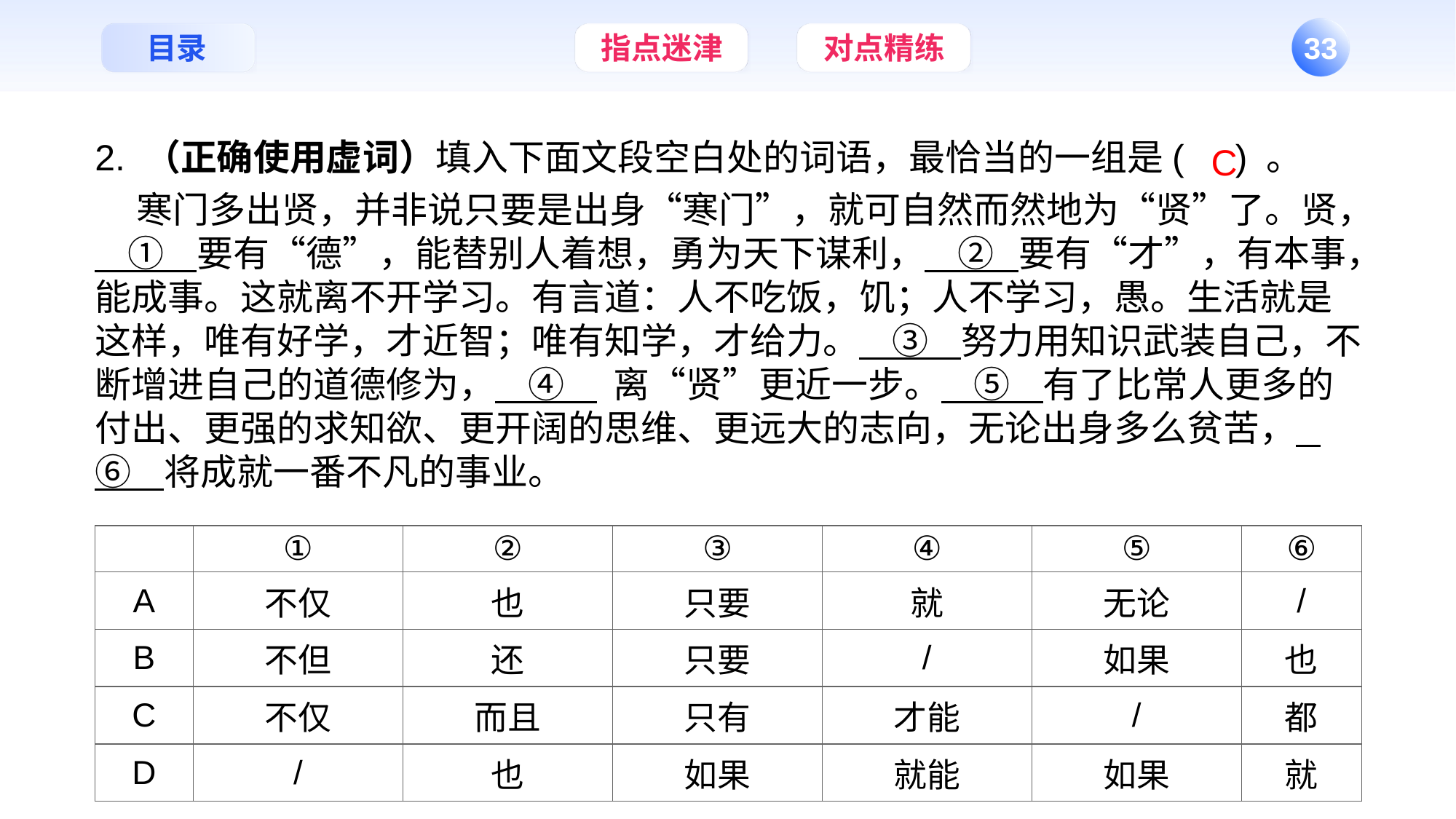

C
2. （正确使用虚词）填入下面文段空白处的词语，最恰当的一组是(     ) 。
    寒门多出贤，并非说只要是出身“寒门”，就可自然而然地为“贤”了。贤，    ①    要有“德”，能替别人着想，勇为天下谋利，    ②   要有“才”，有本事，能成事。这就离不开学习。有言道：人不吃饭，饥；人不学习，愚。生活就是这样，唯有好学，才近智；唯有知学，才给力。    ③    努力用知识武装自己，不断增进自己的道德修为，    ④      离“贤”更近一步。    ⑤    有了比常人更多的付出、更强的求知欲、更开阔的思维、更远大的志向，无论出身多么贫苦，    ⑥    将成就一番不凡的事业。
|  | ① | ② | ③ | ④ | ⑤ | ⑥ |
| --- | --- | --- | --- | --- | --- | --- |
| A | 不仅 | 也 | 只要 | 就 | 无论 | / |
| B | 不但 | 还 | 只要 | / | 如果 | 也 |
| C | 不仅 | 而且 | 只有 | 才能 | / | 都 |
| D | / | 也 | 如果 | 就能 | 如果 | 就 |